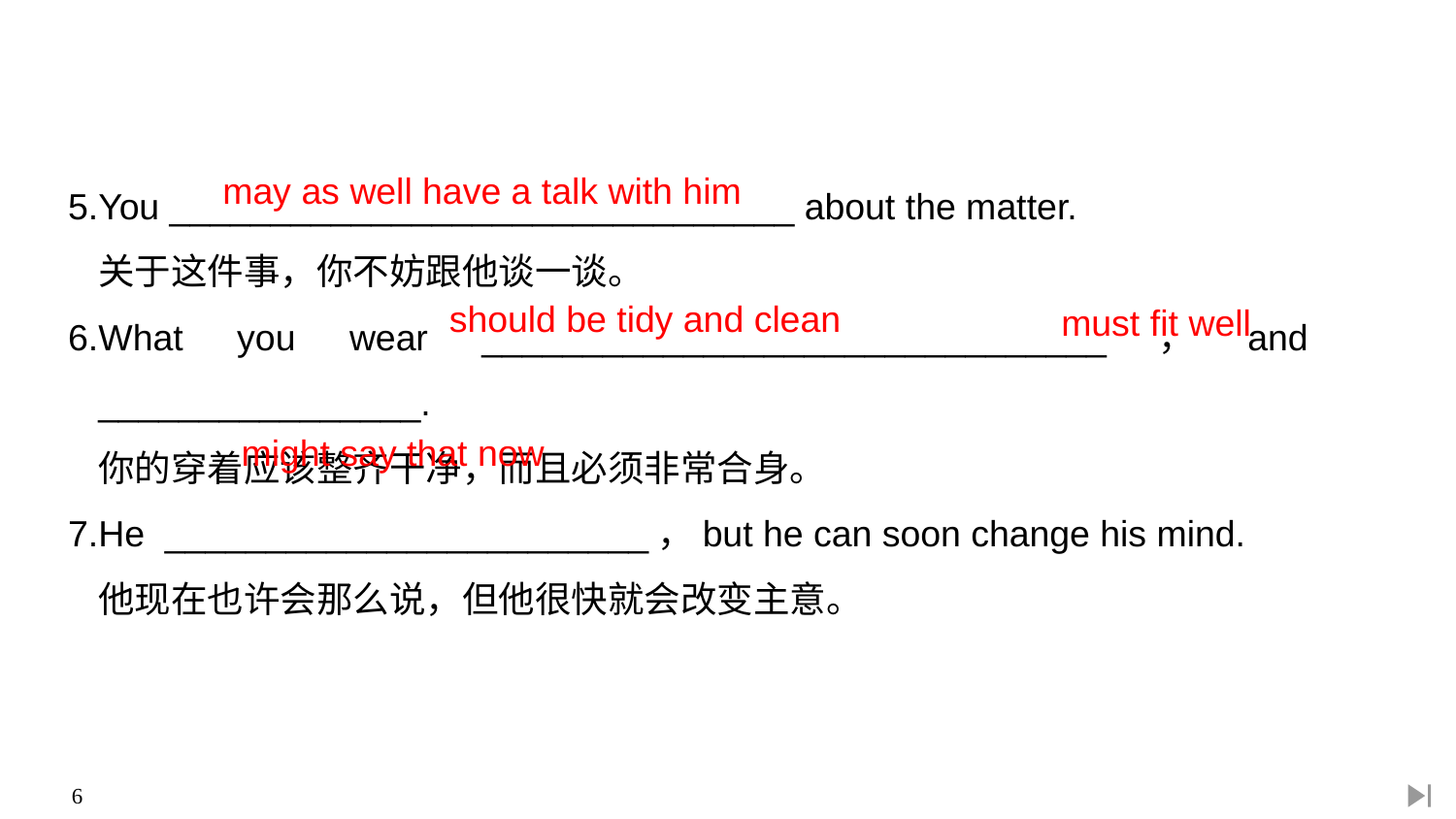

5.You _______________________________ about the matter.
	关于这件事，你不妨跟他谈一谈。
6.What you wear _______________________________，and  ________________.
	你的穿着应该整齐干净，而且必须非常合身。
7.He  ________________________，but he can soon change his mind.
	他现在也许会那么说，但他很快就会改变主意。
may as well have a talk with him
should be tidy and clean
must fit well
might say that now